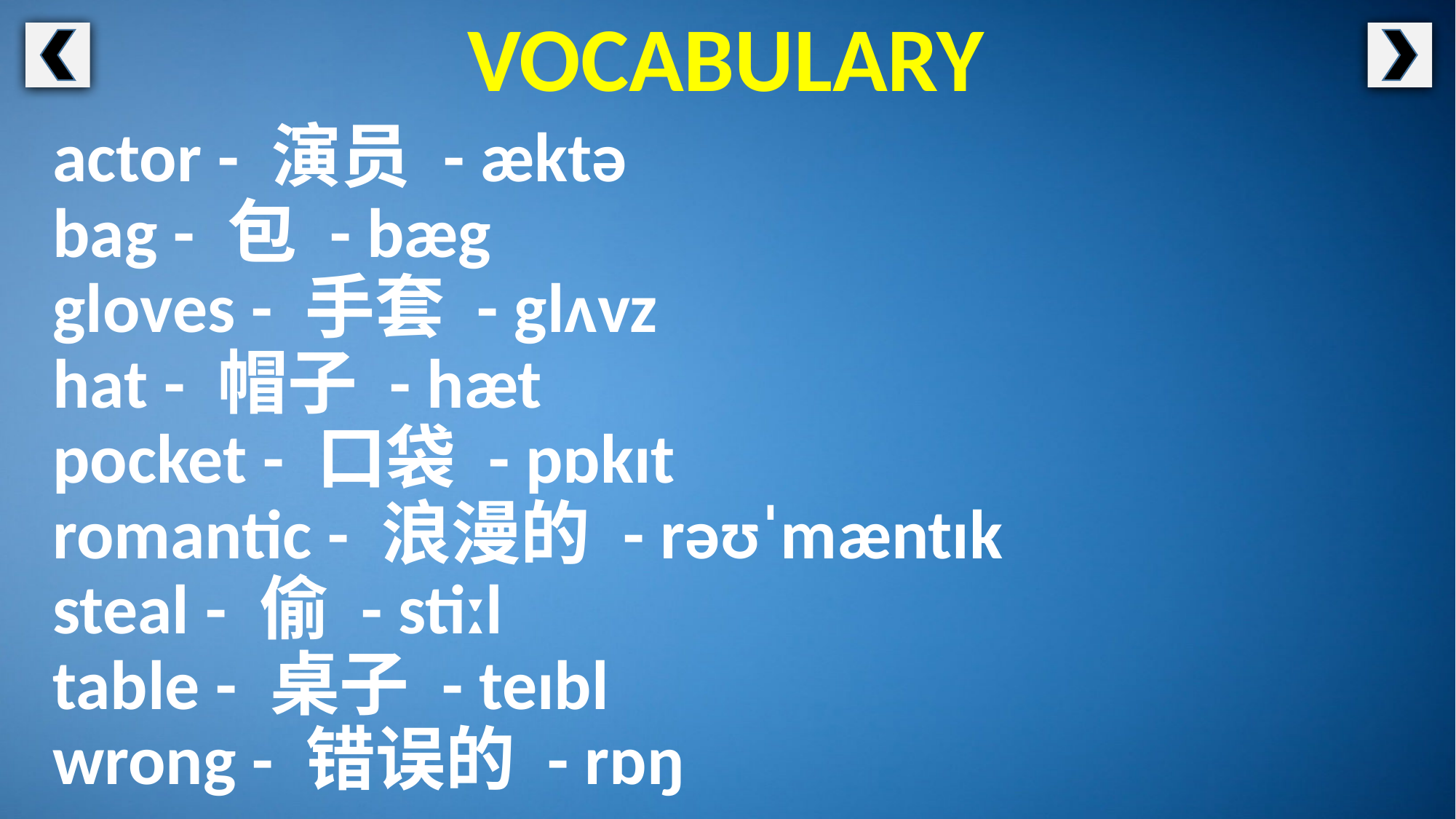

VOCABULARY
actor - 演员 - æktə
bag - 包 - bæg
gloves - 手套 - glʌvz
hat - 帽子 - hæt
pocket - 口袋 - pɒkɪt
romantic - 浪漫的 - rəʊˈmæntɪk
steal - 偷 - stiːl
table - 桌子 - teɪbl
wrong - 错误的 - rɒŋ